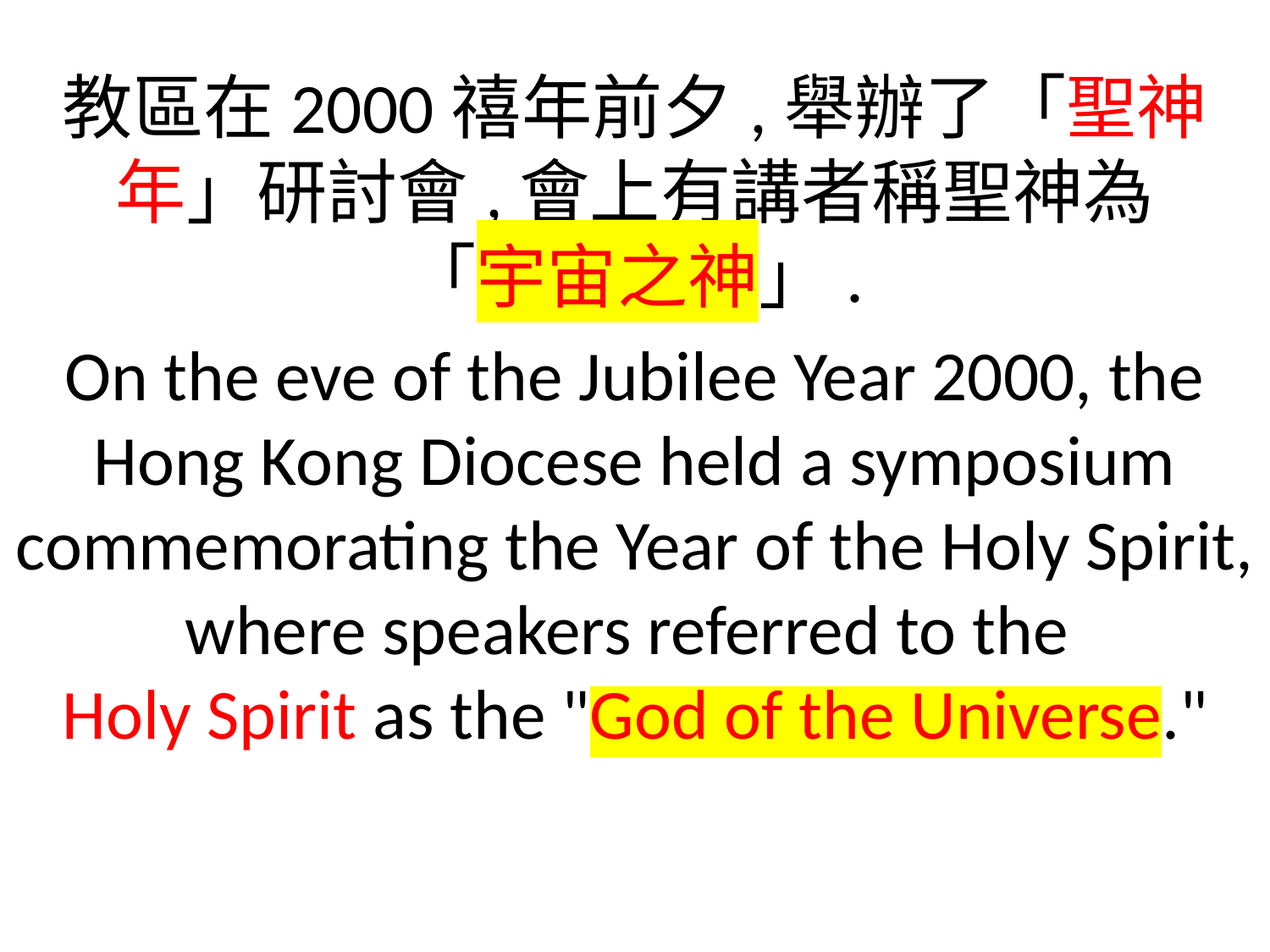

教區在2000禧年前夕,舉辦了「聖神年」研討會,會上有講者稱聖神為
「宇宙之神」.
On the eve of the Jubilee Year 2000, the Hong Kong Diocese held a symposium commemorating the Year of the Holy Spirit, where speakers referred to the
Holy Spirit as the "God of the Universe."